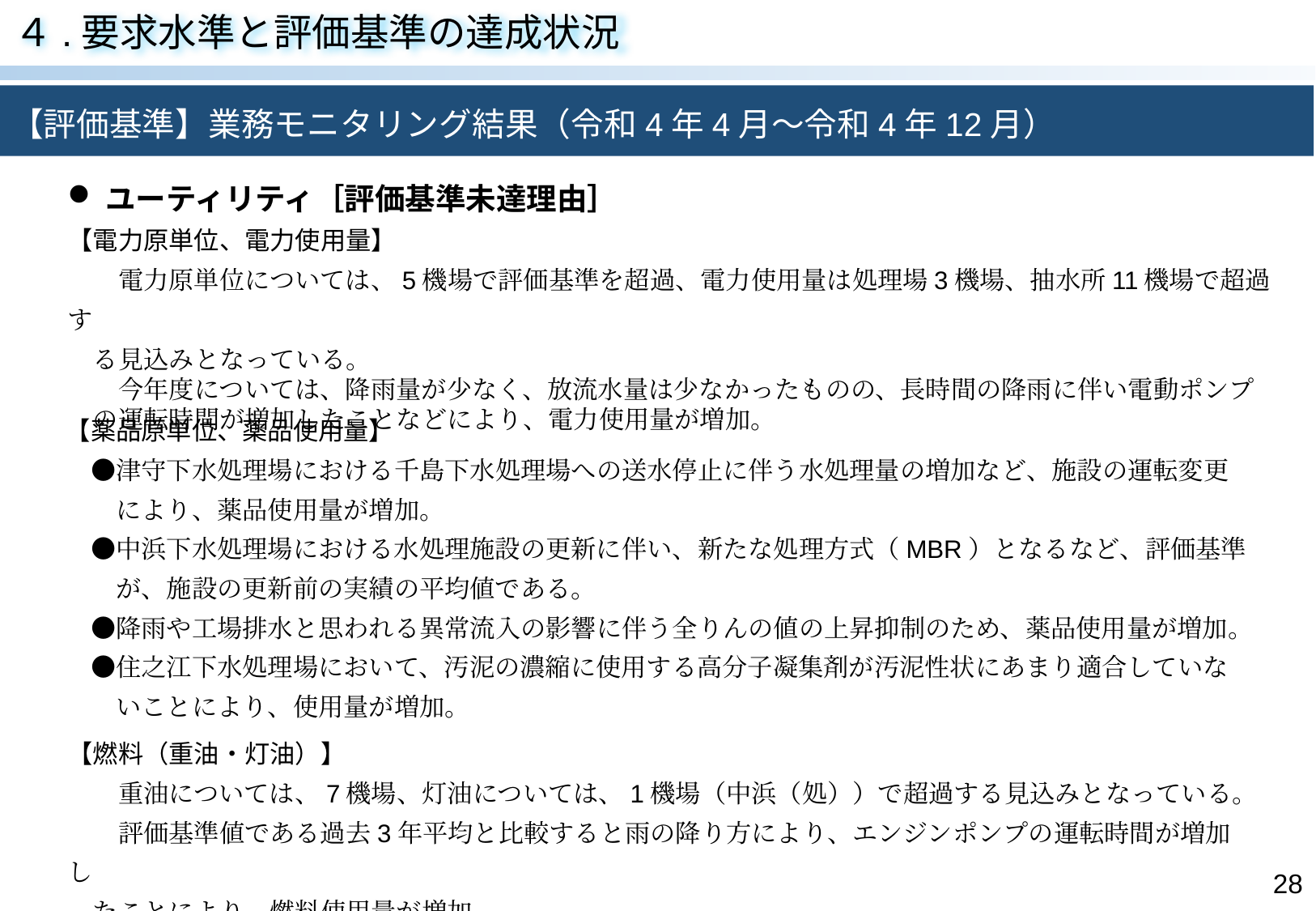

４.要求水準と評価基準の達成状況
【評価基準】業務モニタリング結果（令和4年4月～令和4年12月）
ユーティリティ［評価基準未達理由］
【電力原単位、電力使用量】
　　電力原単位については、5機場で評価基準を超過、電力使用量は処理場3機場、抽水所11機場で超過す
　る見込みとなっている。
　　今年度については、降雨量が少なく、放流水量は少なかったものの、長時間の降雨に伴い電動ポンプ
　の運転時間が増加したことなどにより、電力使用量が増加。
【薬品原単位、薬品使用量】
　●津守下水処理場における千島下水処理場への送水停止に伴う水処理量の増加など、施設の運転変更
　　により、薬品使用量が増加。
　●中浜下水処理場における水処理施設の更新に伴い、新たな処理方式（MBR）となるなど、評価基準
　　が、施設の更新前の実績の平均値である。
　●降雨や工場排水と思われる異常流入の影響に伴う全りんの値の上昇抑制のため、薬品使用量が増加。
　●住之江下水処理場において、汚泥の濃縮に使用する高分子凝集剤が汚泥性状にあまり適合していな
　　いことにより、使用量が増加。
【燃料（重油・灯油）】
　　重油については、7機場、灯油については、1機場（中浜（処））で超過する見込みとなっている。
　　評価基準値である過去3年平均と比較すると雨の降り方により、エンジンポンプの運転時間が増加し
　たことにより、燃料使用量が増加。
28